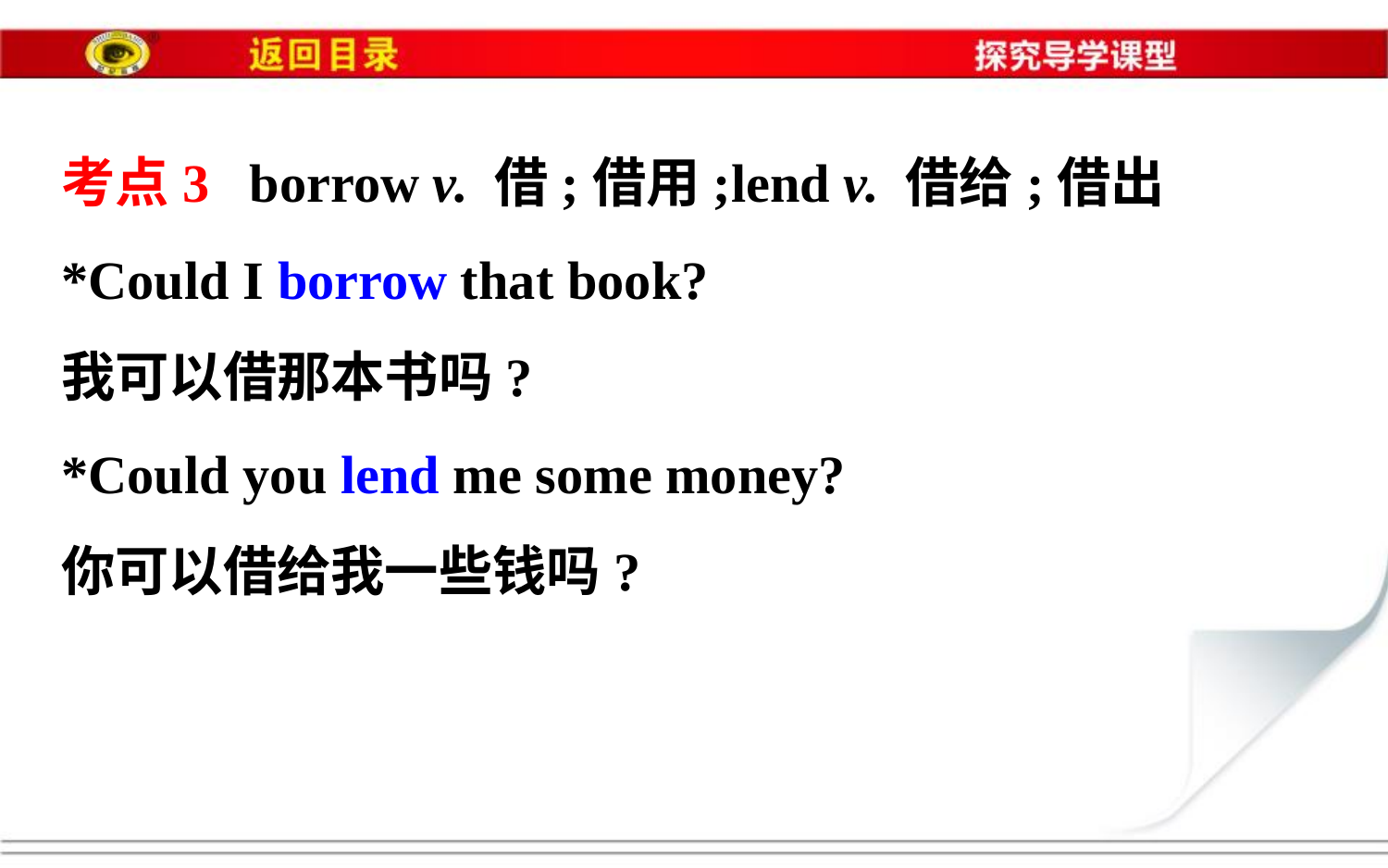

考点3   borrow v. 借;借用;lend v. 借给;借出
*Could I borrow that book?
我可以借那本书吗?
*Could you lend me some money?
你可以借给我一些钱吗?